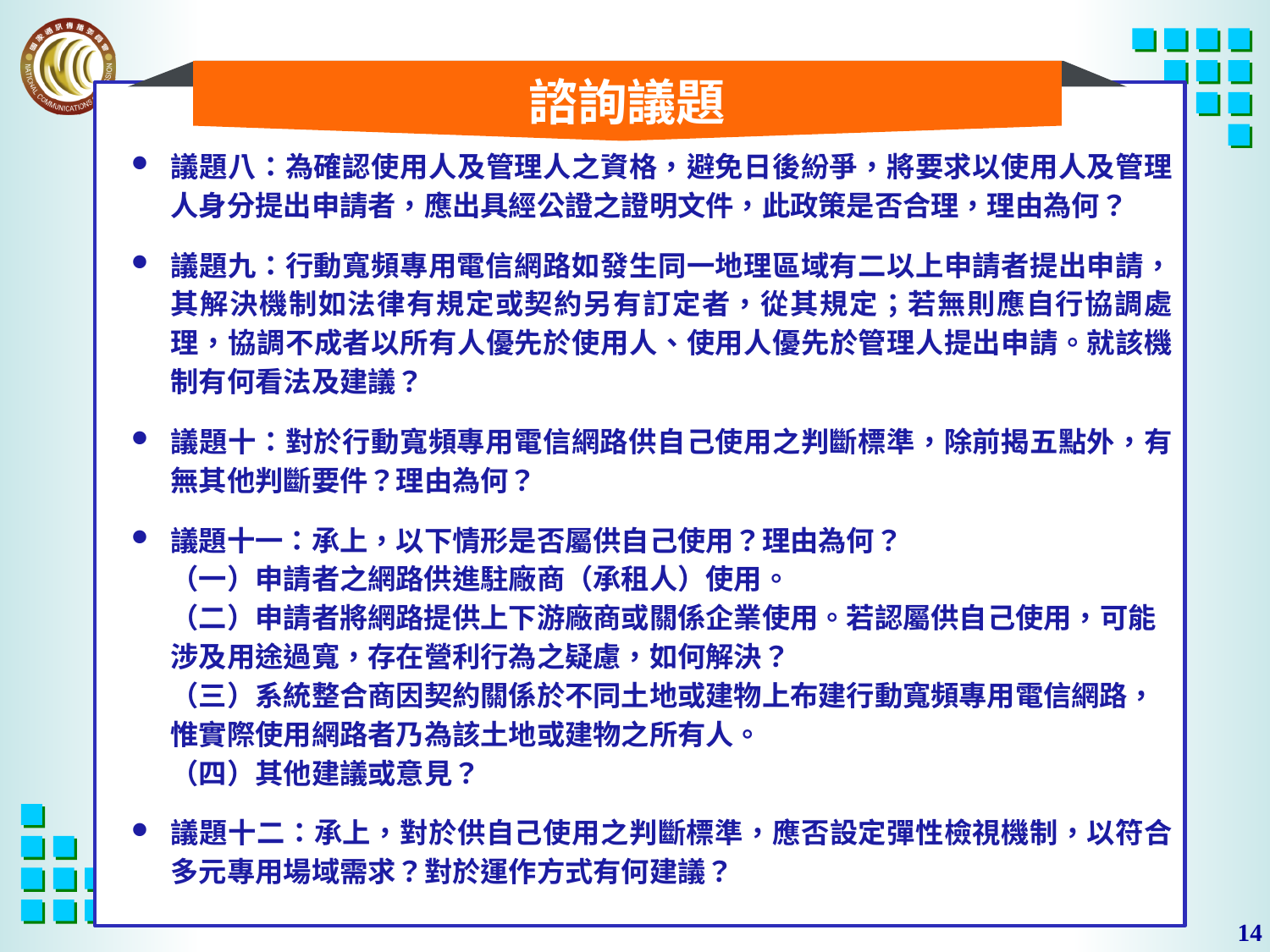

諮詢議題
議題八：為確認使用人及管理人之資格，避免日後紛爭，將要求以使用人及管理人身分提出申請者，應出具經公證之證明文件，此政策是否合理，理由為何？
議題九：行動寬頻專用電信網路如發生同一地理區域有二以上申請者提出申請，其解決機制如法律有規定或契約另有訂定者，從其規定；若無則應自行協調處理，協調不成者以所有人優先於使用人、使用人優先於管理人提出申請。就該機制有何看法及建議？
議題十：對於行動寬頻專用電信網路供自己使用之判斷標準，除前揭五點外，有無其他判斷要件？理由為何？
議題十一：承上，以下情形是否屬供自己使用？理由為何？
（一）申請者之網路供進駐廠商（承租人）使用。
（二）申請者將網路提供上下游廠商或關係企業使用。若認屬供自己使用，可能涉及用途過寬，存在營利行為之疑慮，如何解決？
（三）系統整合商因契約關係於不同土地或建物上布建行動寬頻專用電信網路，惟實際使用網路者乃為該土地或建物之所有人。
（四）其他建議或意見？
議題十二：承上，對於供自己使用之判斷標準，應否設定彈性檢視機制，以符合多元專用場域需求？對於運作方式有何建議？